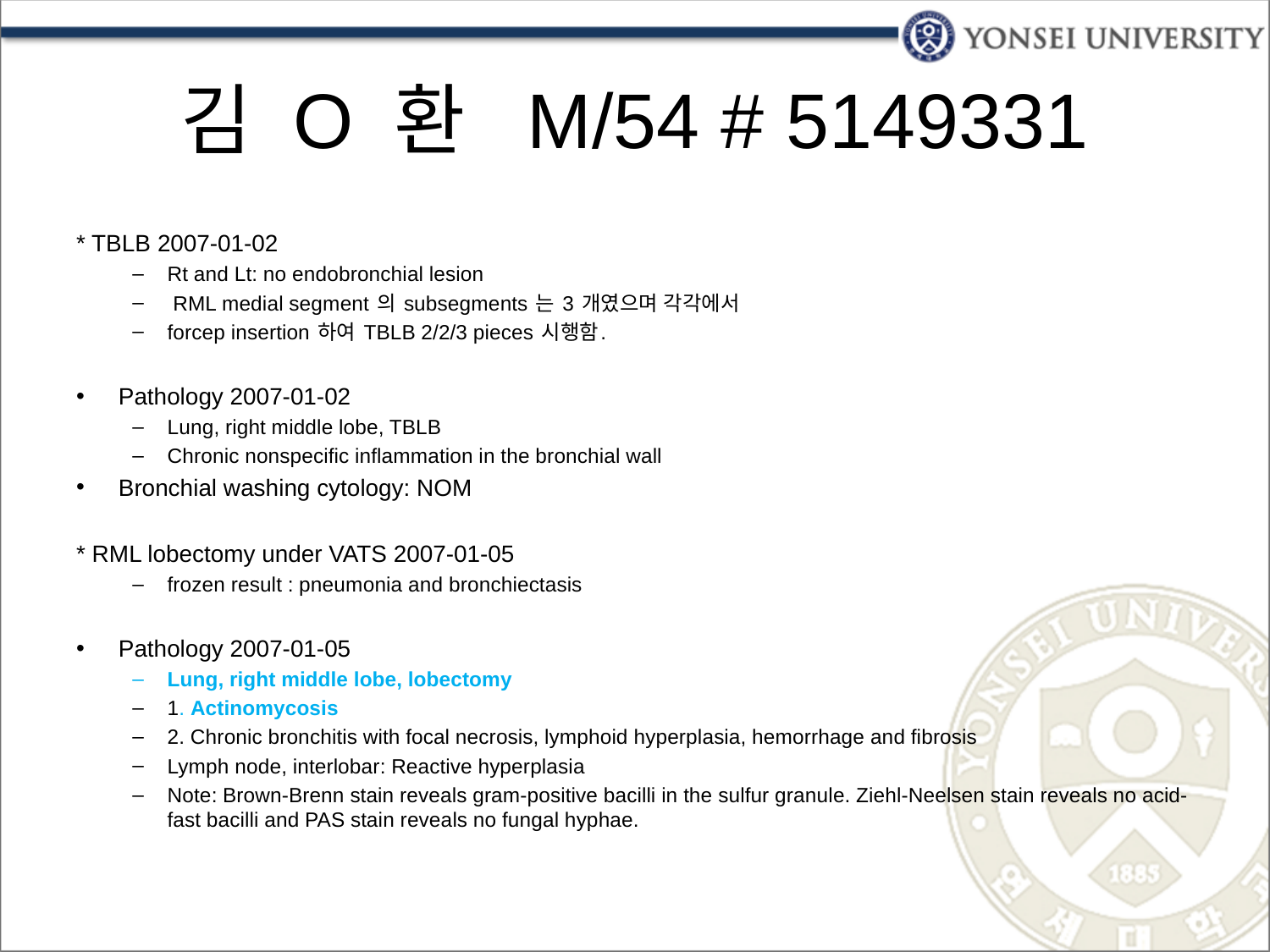

# 김 O 환  M/54 # 5149331
* TBLB 2007-01-02
Rt and Lt: no endobronchial lesion
 RML medial segment 의 subsegments 는 3 개였으며 각각에서
forcep insertion 하여 TBLB 2/2/3 pieces 시행함.

Pathology 2007-01-02
Lung, right middle lobe, TBLB
Chronic nonspecific inflammation in the bronchial wall
Bronchial washing cytology: NOM

* RML lobectomy under VATS 2007-01-05
frozen result : pneumonia and bronchiectasis

Pathology 2007-01-05
Lung, right middle lobe, lobectomy
1. Actinomycosis
2. Chronic bronchitis with focal necrosis, lymphoid hyperplasia, hemorrhage and fibrosis
Lymph node, interlobar: Reactive hyperplasia
Note: Brown-Brenn stain reveals gram-positive bacilli in the sulfur granule. Ziehl-Neelsen stain reveals no acid-fast bacilli and PAS stain reveals no fungal hyphae.